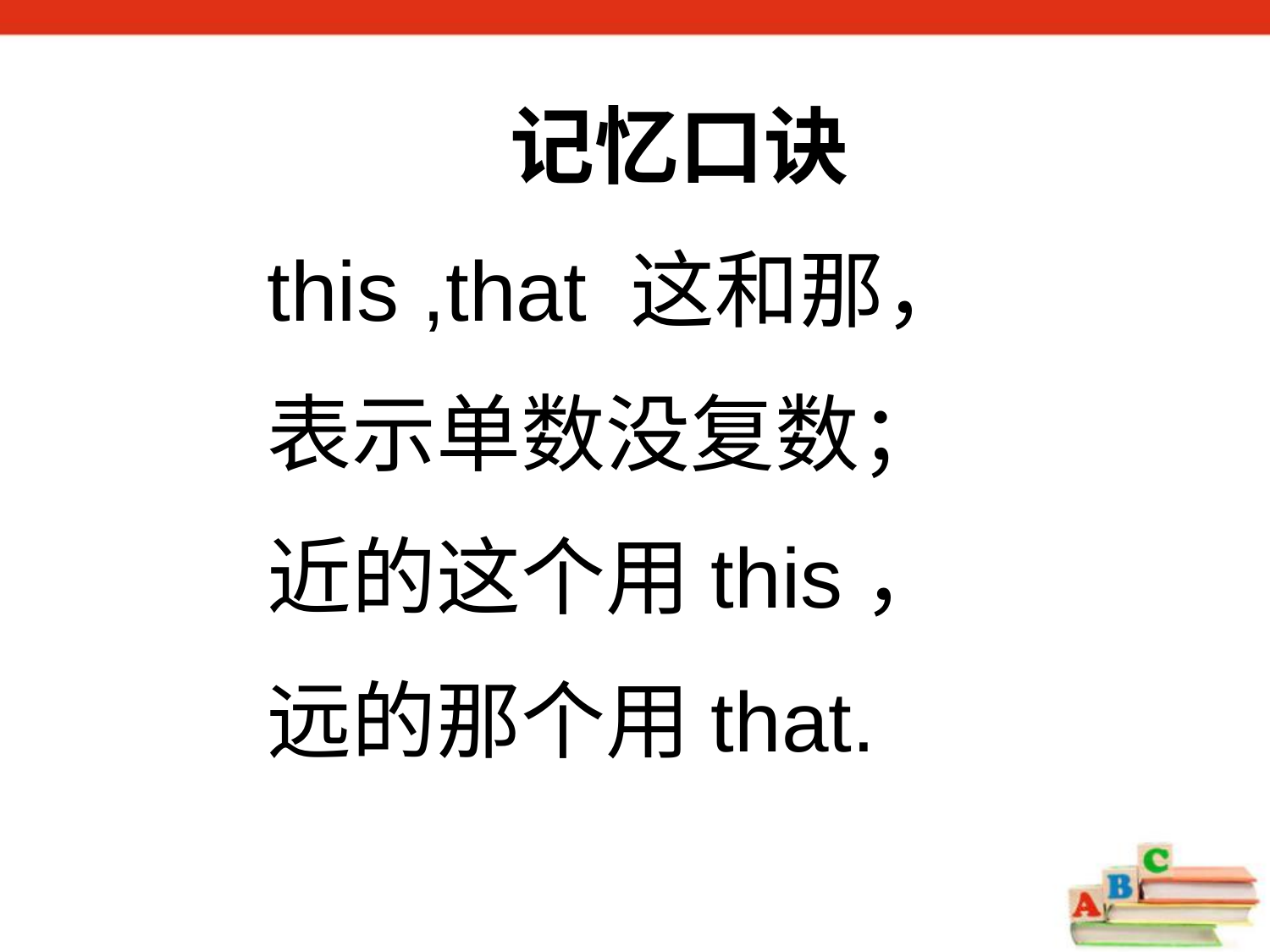

记忆口诀
this ,that 这和那，
表示单数没复数；
近的这个用this，
远的那个用that.